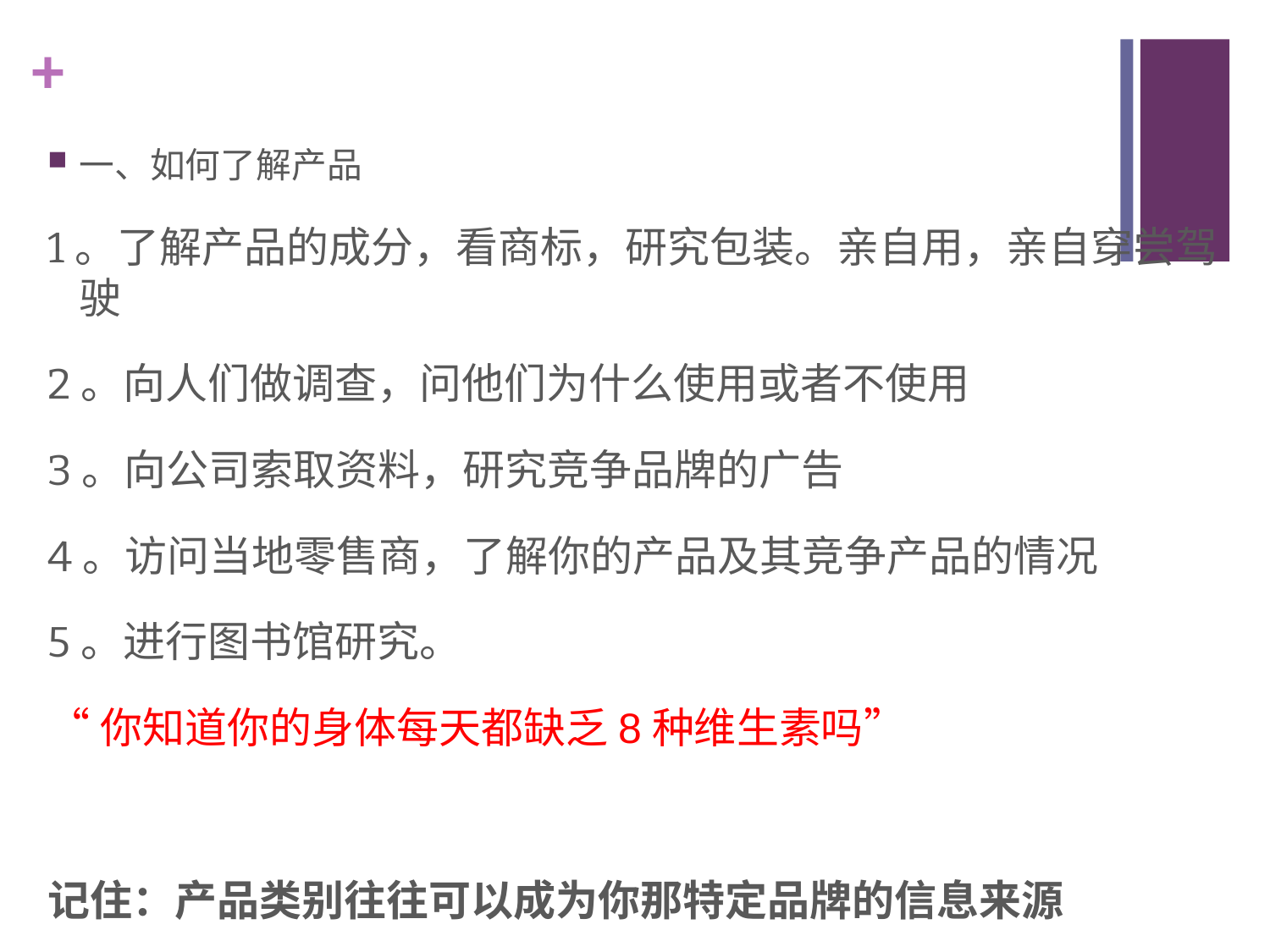

#
一、如何了解产品
1。了解产品的成分，看商标，研究包装。亲自用，亲自穿尝驾驶
2。向人们做调查，问他们为什么使用或者不使用
3。向公司索取资料，研究竞争品牌的广告
4。访问当地零售商，了解你的产品及其竞争产品的情况
5。进行图书馆研究。
“你知道你的身体每天都缺乏8种维生素吗”

记住：产品类别往往可以成为你那特定品牌的信息来源